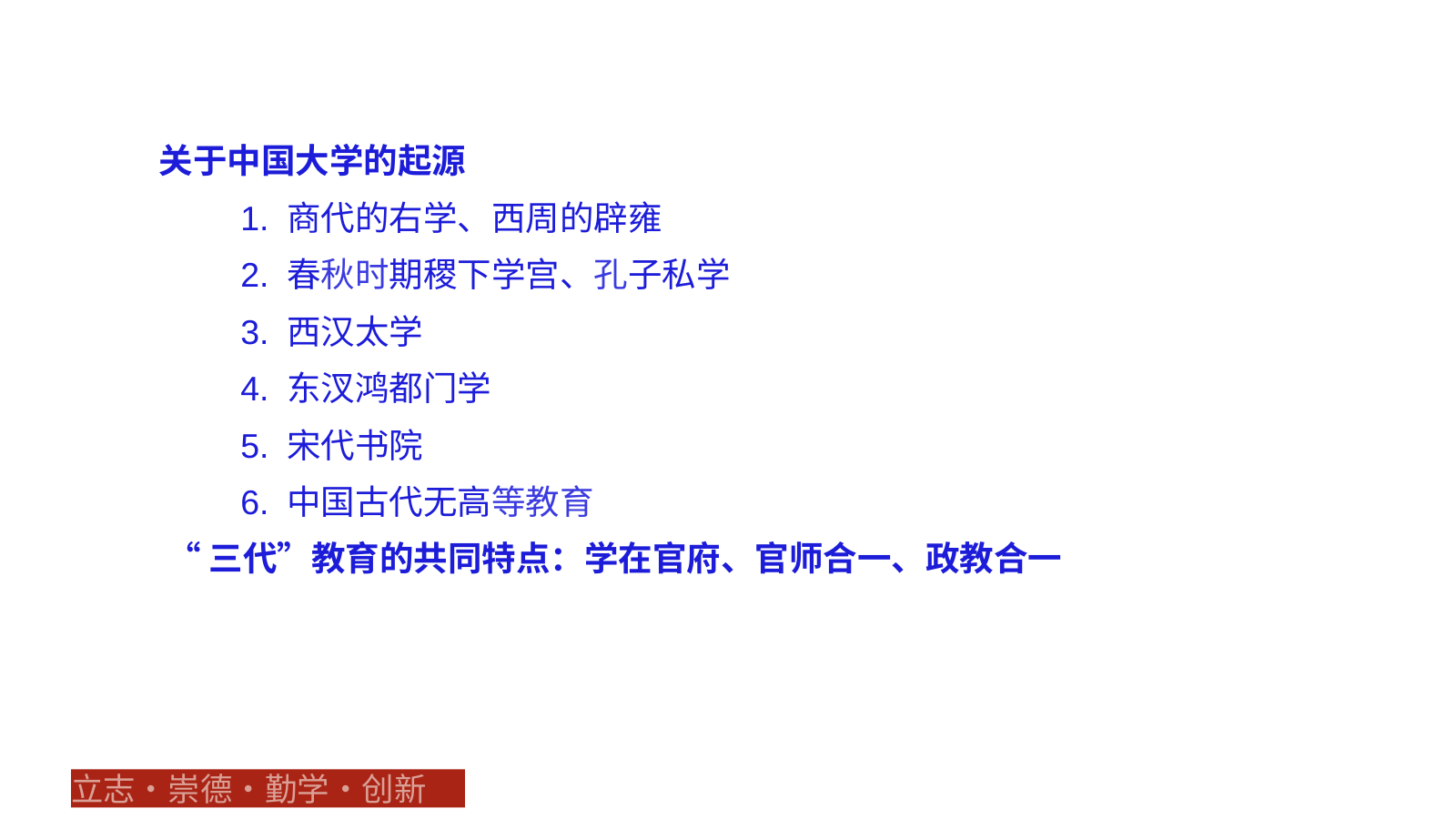

关于中国大学的起源
1. 商代的右学、西周的辟雍
2. 春秋时期稷下学宫、孔子私学
3. 西汉太学
4. 东汊鸿都门学
5. 宋代书院
6. 中国古代无高等教育
“三代”教育的共同特点：学在官府、官师合一、政教合一

立志•崇德•勤学•创新